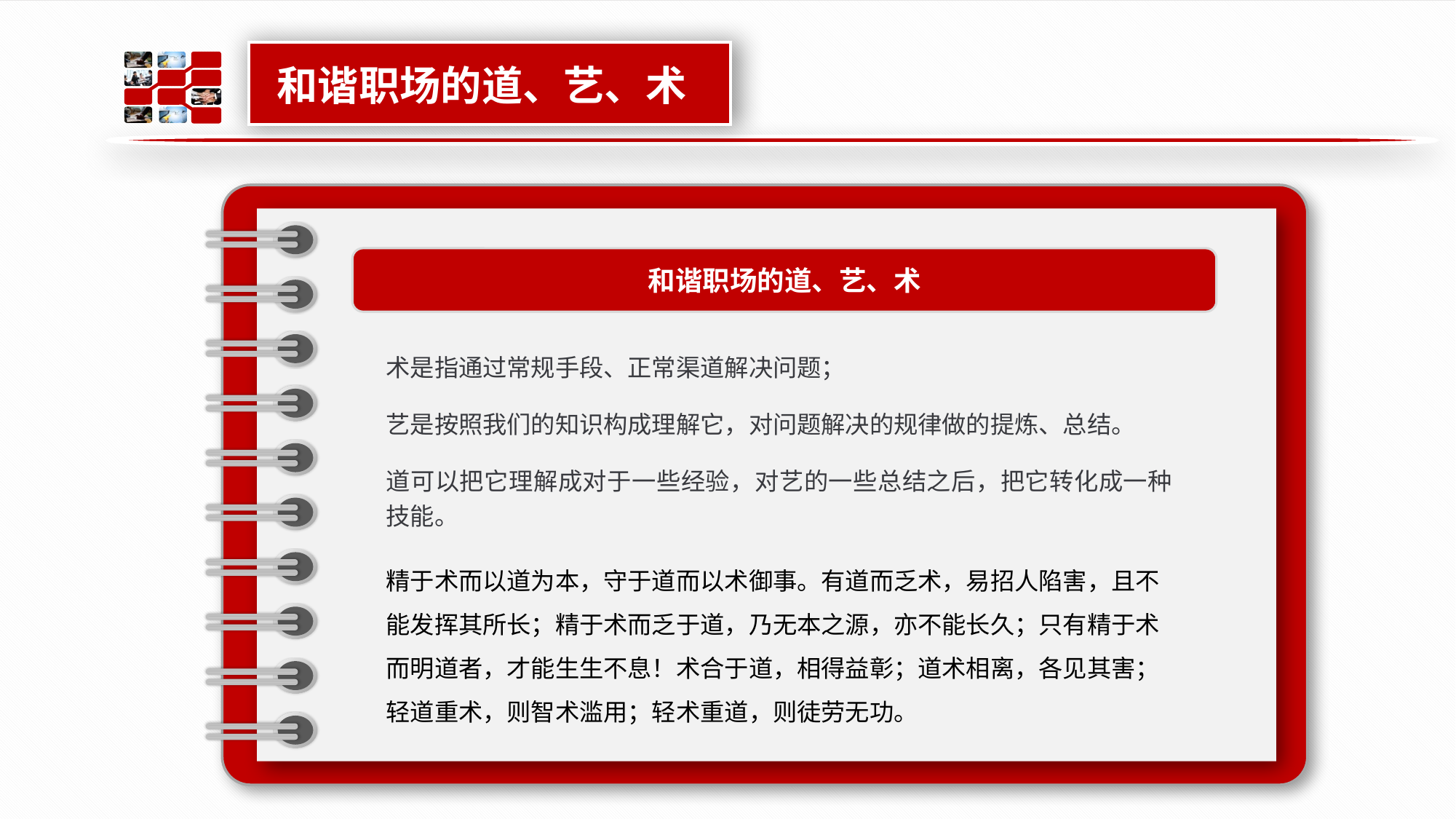

和谐职场的道、艺、术

和谐职场的道、艺、术
术是指通过常规手段、正常渠道解决问题；
艺是按照我们的知识构成理解它，对问题解决的规律做的提炼、总结。
道可以把它理解成对于一些经验，对艺的一些总结之后，把它转化成一种技能。
精于术而以道为本，守于道而以术御事。有道而乏术，易招人陷害，且不能发挥其所长；精于术而乏于道，乃无本之源，亦不能长久；只有精于术而明道者，才能生生不息！术合于道，相得益彰；道术相离，各见其害；轻道重术，则智术滥用；轻术重道，则徒劳无功。